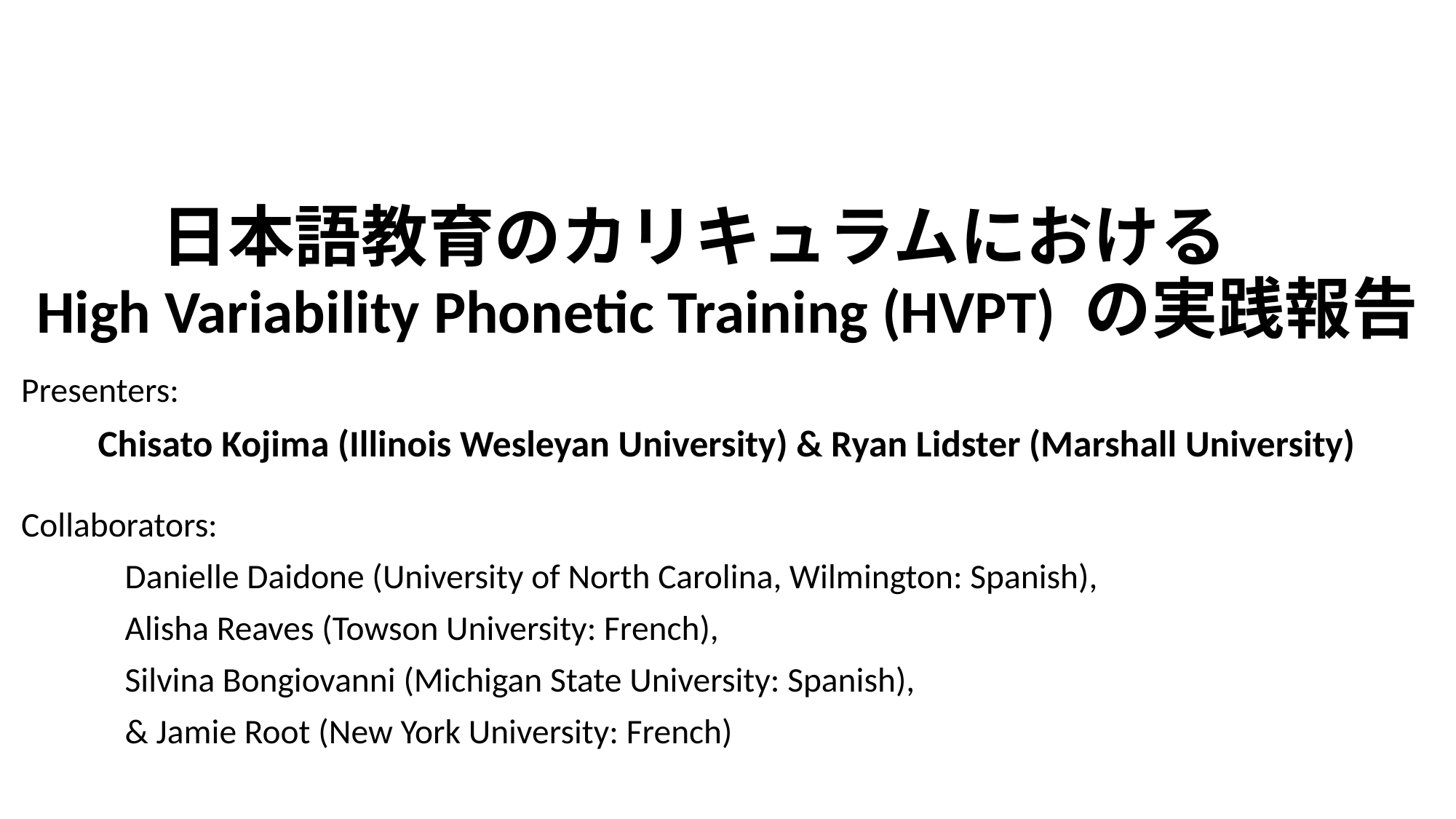

# 日本語教育のカリキュラムにおける　 High Variability Phonetic Training (HVPT) の実践報告
Presenters:
Chisato Kojima (Illinois Wesleyan University) & Ryan Lidster (Marshall University)

Collaborators:
	Danielle Daidone (University of North Carolina, Wilmington: Spanish),
	Alisha Reaves (Towson University: French),
	Silvina Bongiovanni (Michigan State University: Spanish),
	& Jamie Root (New York University: French)